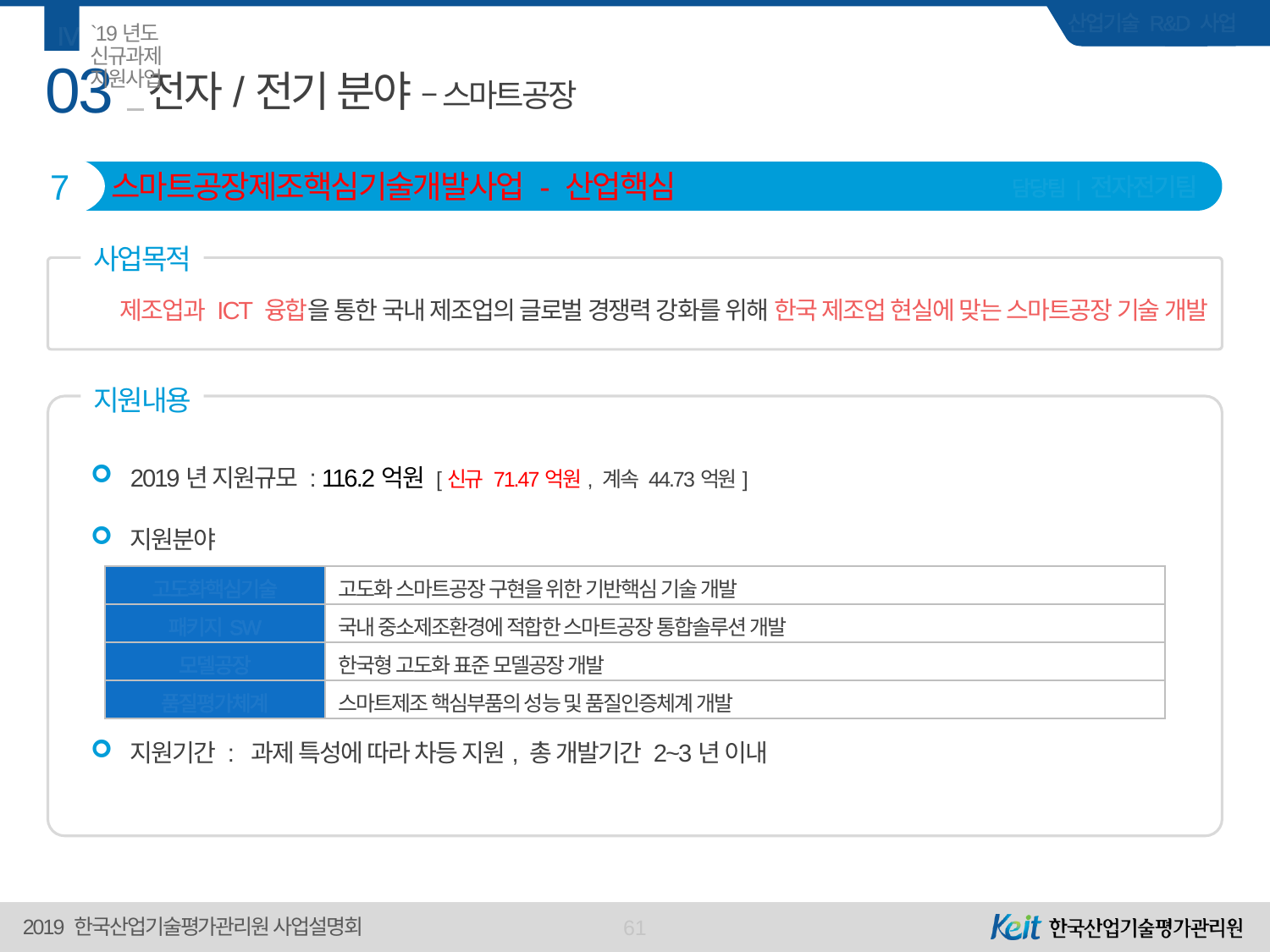

Ⅳ
`19년도 신규과제 지원사업
03
# 전자/전기 분야 – 스마트공장
7
스마트공장제조핵심기술개발사업 - 산업핵심
담당팀 | 전자전기팀
사업목적

제조업과 ICT 융합을 통한 국내 제조업의 글로벌 경쟁력 강화를 위해 한국 제조업 현실에 맞는 스마트공장 기술 개발
지원내용

2019년 지원규모 : 116.2억원 [신규 71.47억원, 계속 44.73억원]

지원분야

지원기간 :  과제 특성에 따라 차등 지원, 총 개발기간 2~3년 이내

| 고도화핵심기술 | 고도화 스마트공장 구현을 위한 기반핵심 기술 개발 |
| --- | --- |
| 패키지SW | 국내 중소제조환경에 적합한 스마트공장 통합솔루션 개발 |
| 모델공장 | 한국형 고도화 표준 모델공장 개발 |
| 품질평가체계 | 스마트제조 핵심부품의 성능 및 품질인증체계 개발 |
61